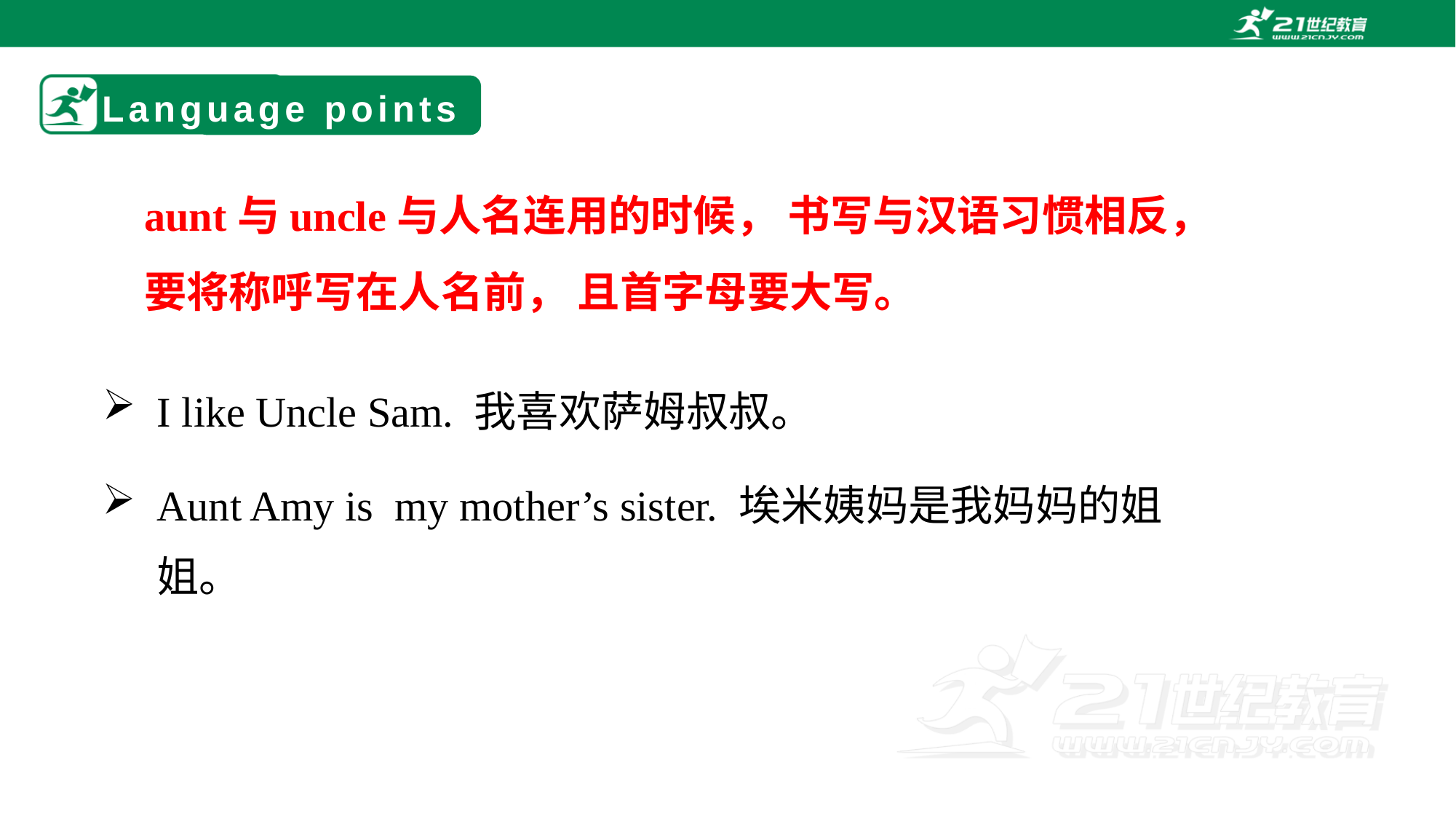

# Language points
aunt与uncle与人名连用的时候， 书写与汉语习惯相反，
要将称呼写在人名前， 且首字母要大写。
I like Uncle Sam. 我喜欢萨姆叔叔。
Aunt Amy is  my mother’s sister. 埃米姨妈是我妈妈的姐姐。